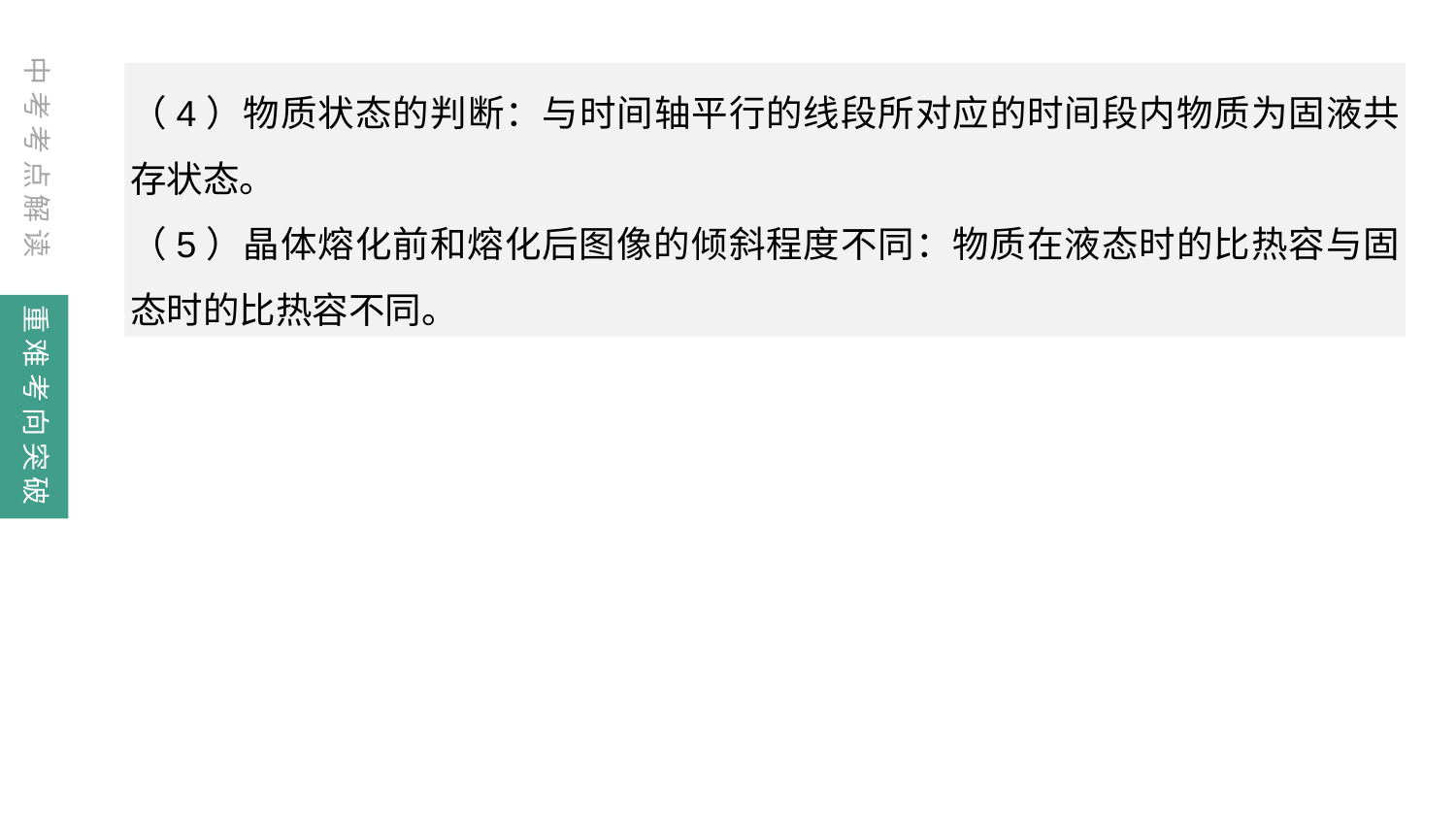

中考考点解读
（4）物质状态的判断：与时间轴平行的线段所对应的时间段内物质为固液共存状态。
（5）晶体熔化前和熔化后图像的倾斜程度不同：物质在液态时的比热容与固态时的比热容不同。
重难考向突破